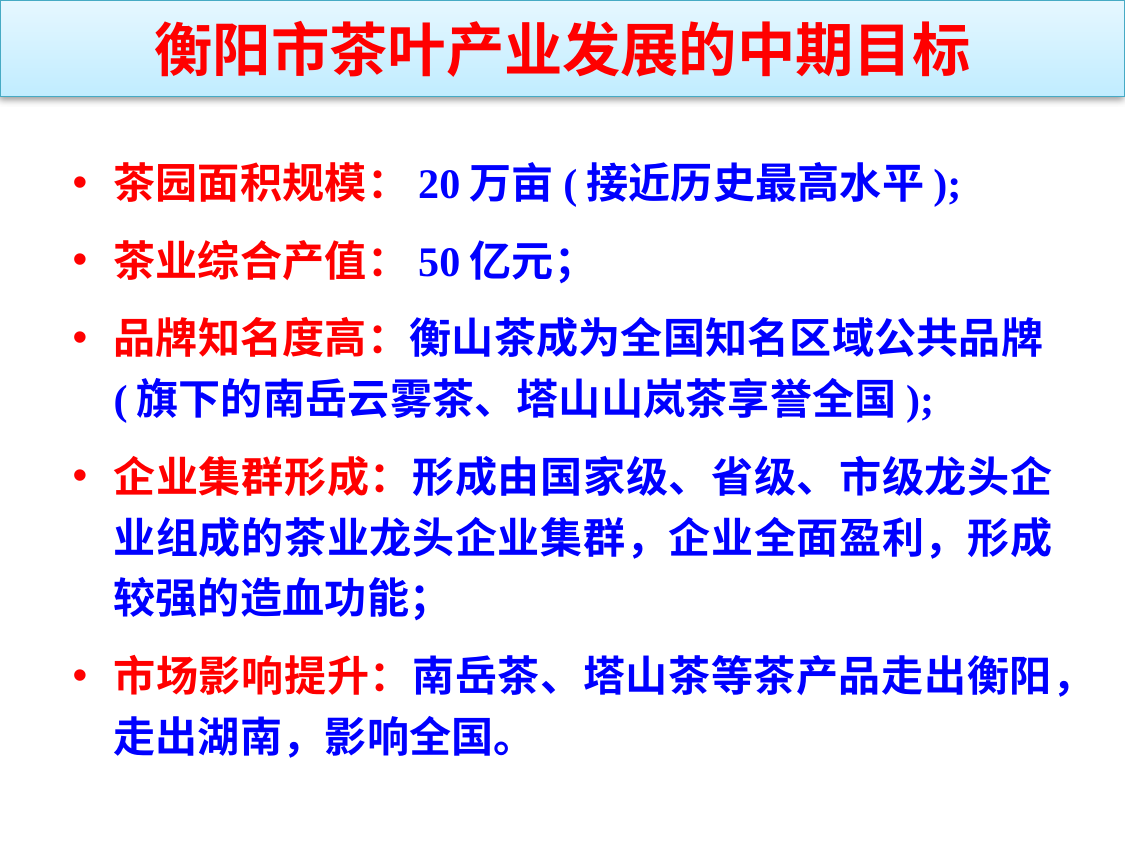

# 衡阳市茶叶产业发展的中期目标
茶园面积规模：20万亩(接近历史最高水平);
茶业综合产值：50亿元；
品牌知名度高：衡山茶成为全国知名区域公共品牌(旗下的南岳云雾茶、塔山山岚茶享誉全国);
企业集群形成：形成由国家级、省级、市级龙头企业组成的茶业龙头企业集群，企业全面盈利，形成较强的造血功能；
市场影响提升：南岳茶、塔山茶等茶产品走出衡阳，走出湖南，影响全国。